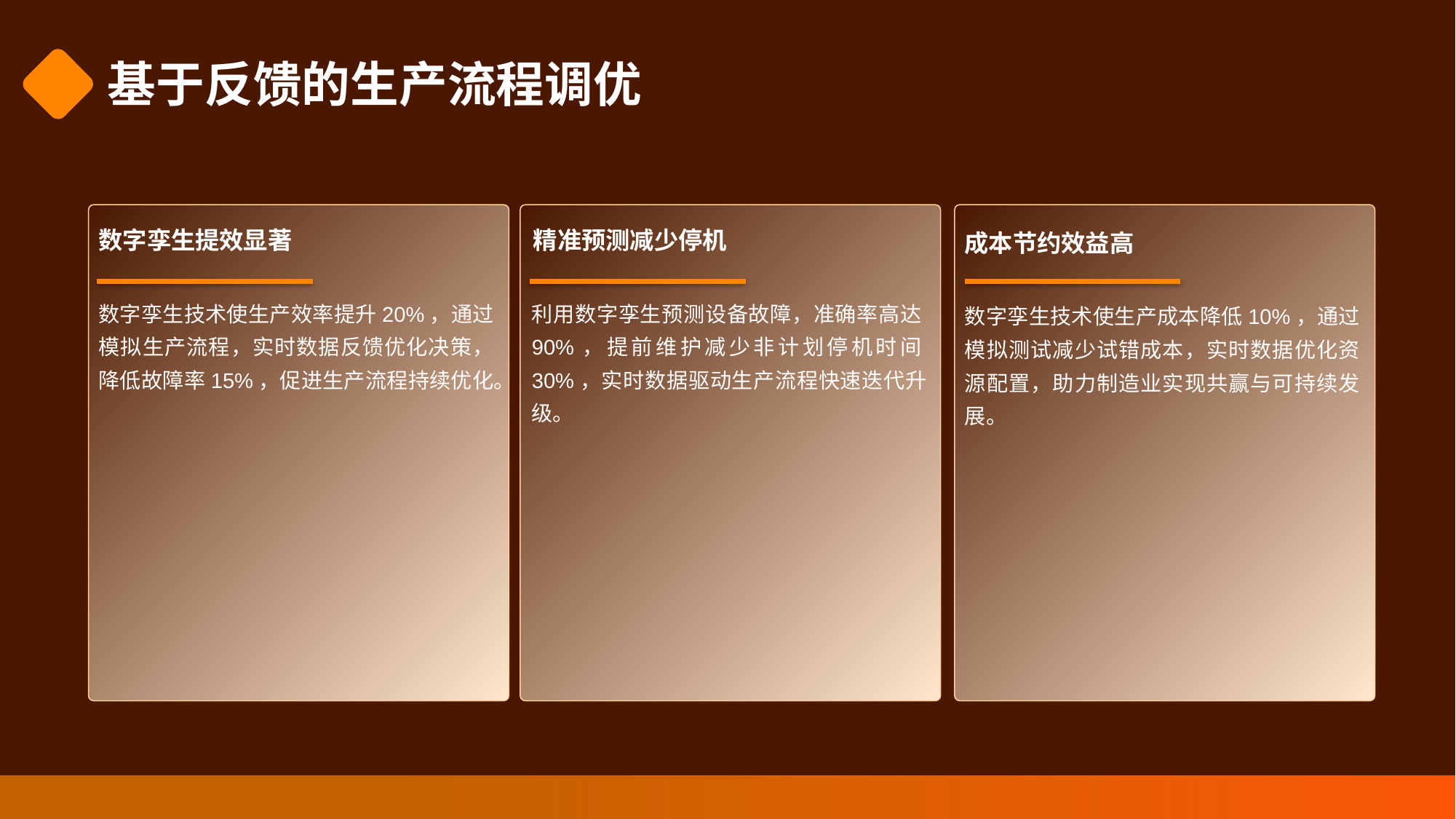

基于反馈的生产流程调优

数字孪生提效显著
精准预测减少停机
成本节约效益高
数字孪生技术使生产效率提升20%，通过模拟生产流程，实时数据反馈优化决策，降低故障率15%，促进生产流程持续优化。
利用数字孪生预测设备故障，准确率高达90%，提前维护减少非计划停机时间30%，实时数据驱动生产流程快速迭代升级。
数字孪生技术使生产成本降低10%，通过模拟测试减少试错成本，实时数据优化资源配置，助力制造业实现共赢与可持续发展。